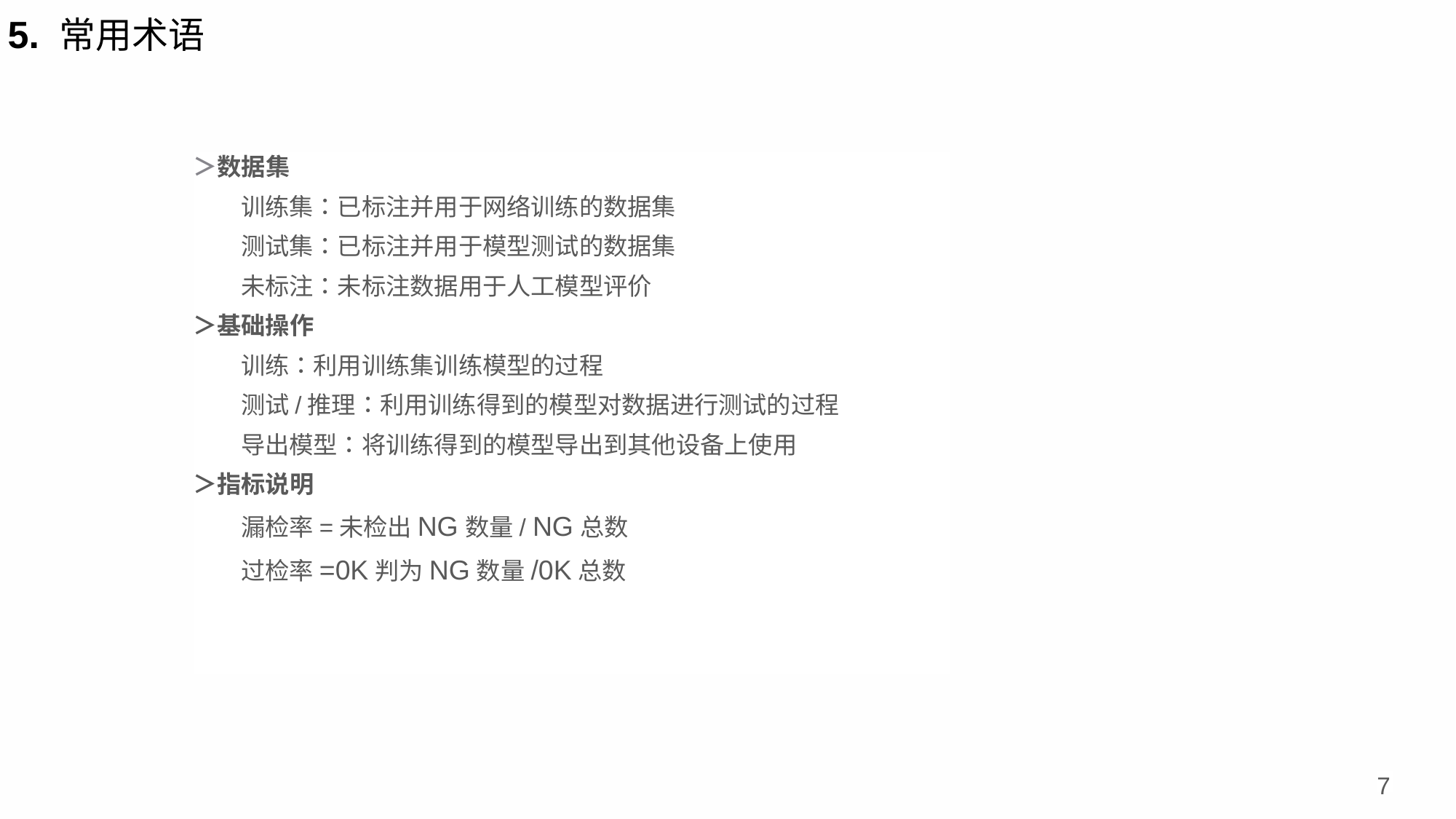

5. 常用术语
＞数据集
训练集：已标注并用于网络训练的数据集
测试集：已标注并用于模型测试的数据集
未标注：未标注数据用于人工模型评价
＞基础操作
训练：利用训练集训练模型的过程
测试/推理：利用训练得到的模型对数据进行测试的过程
导出模型：将训练得到的模型导出到其他设备上使用
＞指标说明
漏检率=未检出NG数量/ NG总数
过检率=0K判为NG数量/0K总数
7